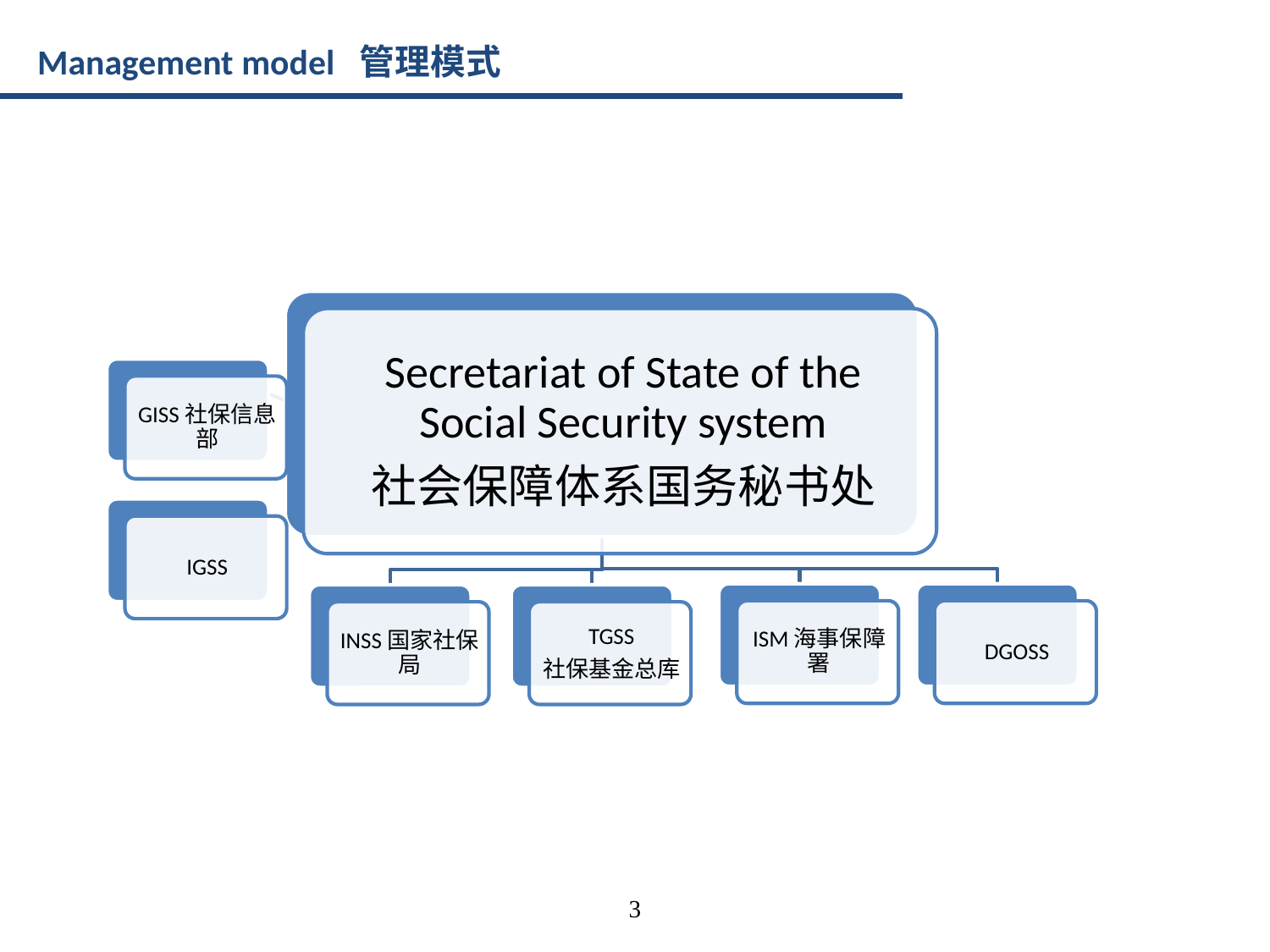

Management model  管理模式
Secretariat of State of the Social Security system
社会保障体系国务秘书处
INSS国家社保局
TGSS
社保基金总库
GISS社保信息部
ISM海事保障署
DGOSS
IGSS

3